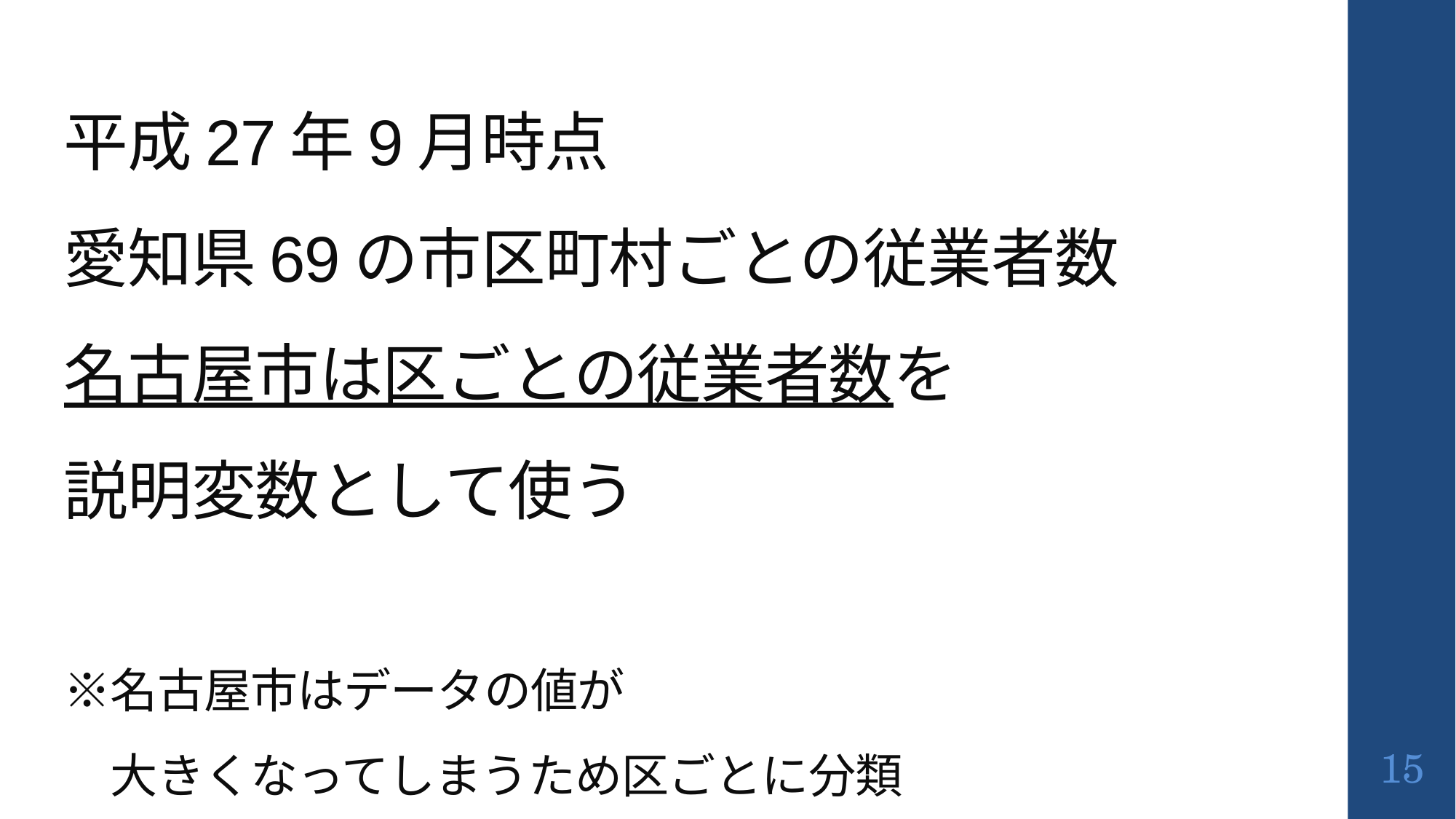

# 平成27年9月時点 愛知県69の市区町村ごとの従業者数 名古屋市は区ごとの従業者数を 説明変数として使う ※名古屋市はデータの値が 　大きくなってしまうため区ごとに分類
15